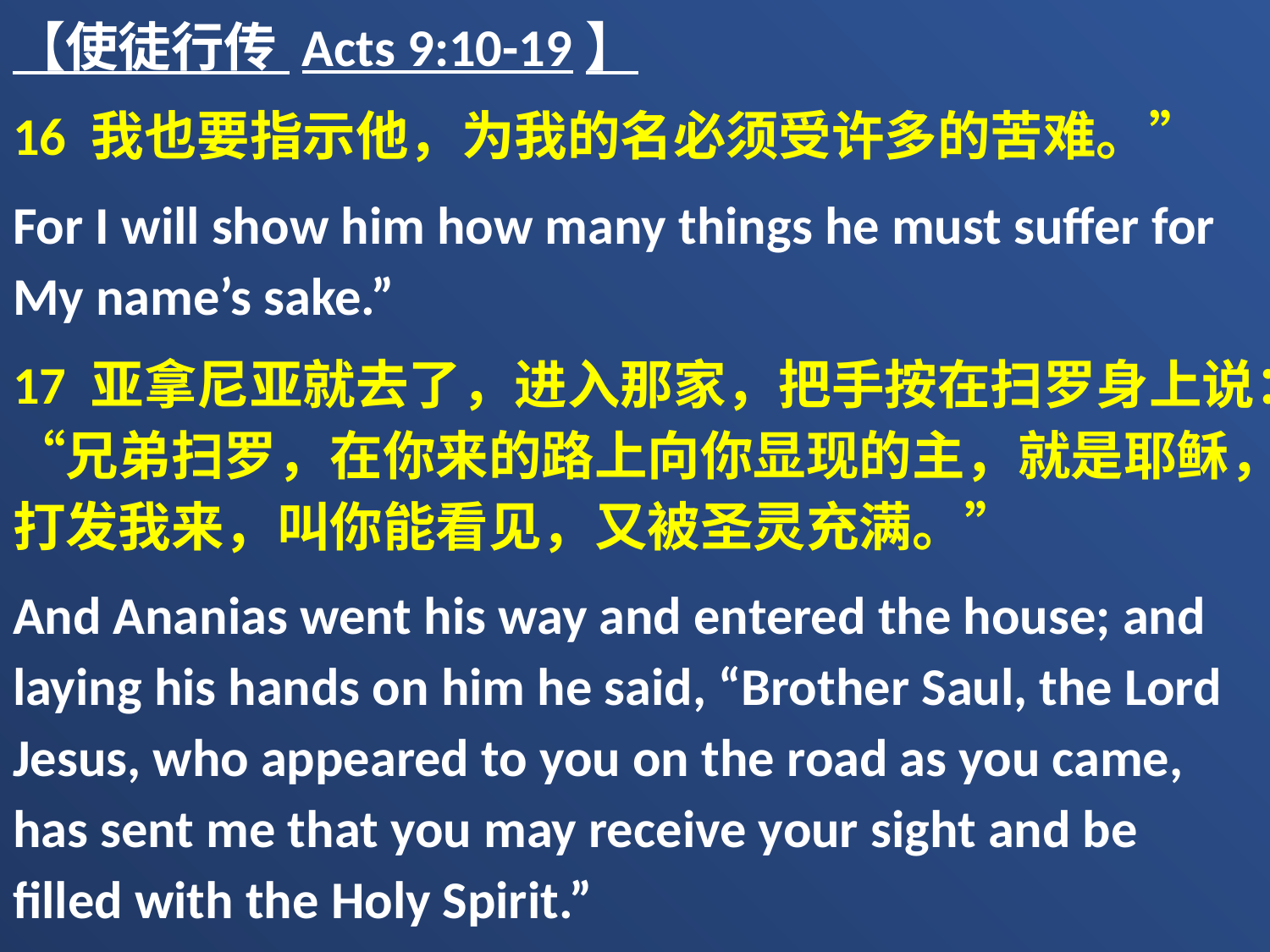

【使徒行传 Acts 9:10-19】
16 我也要指示他，为我的名必须受许多的苦难。”
For I will show him how many things he must suffer for My name’s sake.”
17 亚拿尼亚就去了，进入那家，把手按在扫罗身上说：“兄弟扫罗，在你来的路上向你显现的主，就是耶稣，打发我来，叫你能看见，又被圣灵充满。”
And Ananias went his way and entered the house; and laying his hands on him he said, “Brother Saul, the Lord Jesus, who appeared to you on the road as you came, has sent me that you may receive your sight and be filled with the Holy Spirit.”